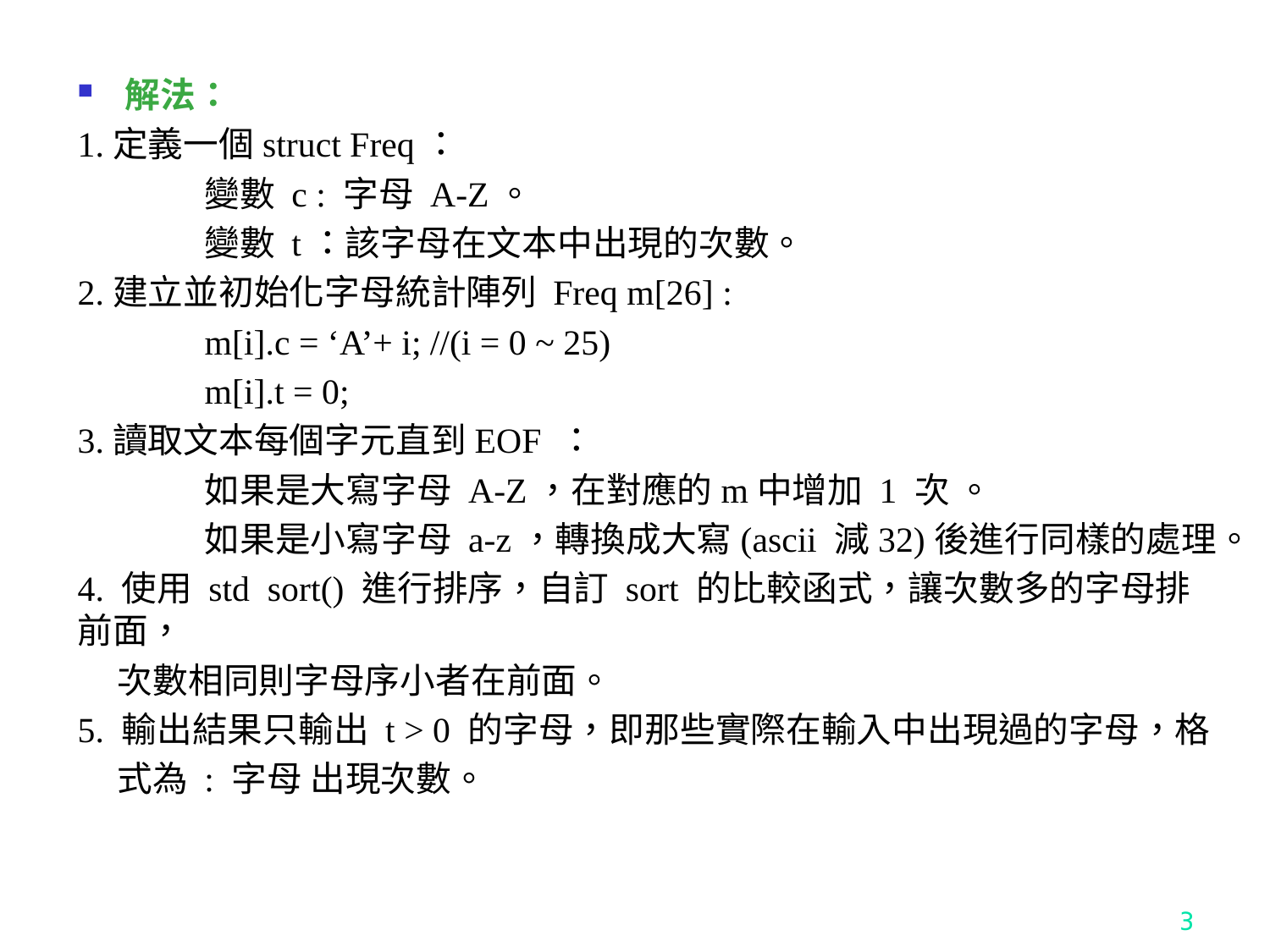

解法：
1.定義一個struct Freq：
	變數 c : 字母 A-Z。
	變數 t：該字母在文本中出現的次數。
2.建立並初始化字母統計陣列 Freq m[26] :
	m[i].c = ‘A’+ i; //(i = 0 ~ 25)
	m[i].t = 0;
3.讀取文本每個字元直到EOF ：
	如果是大寫字母 A-Z，在對應的m中增加 1 次 。
	如果是小寫字母 a-z，轉換成大寫(ascii 減32)後進行同樣的處理。
4. 使用 std  sort() 進行排序，自訂 sort 的比較函式，讓次數多的字母排前面，
    次數相同則字母序小者在前面。
5. 輸出結果只輸出 t > 0 的字母，即那些實際在輸入中出現過的字母，格
    式為 : 字母 出現次數。

3